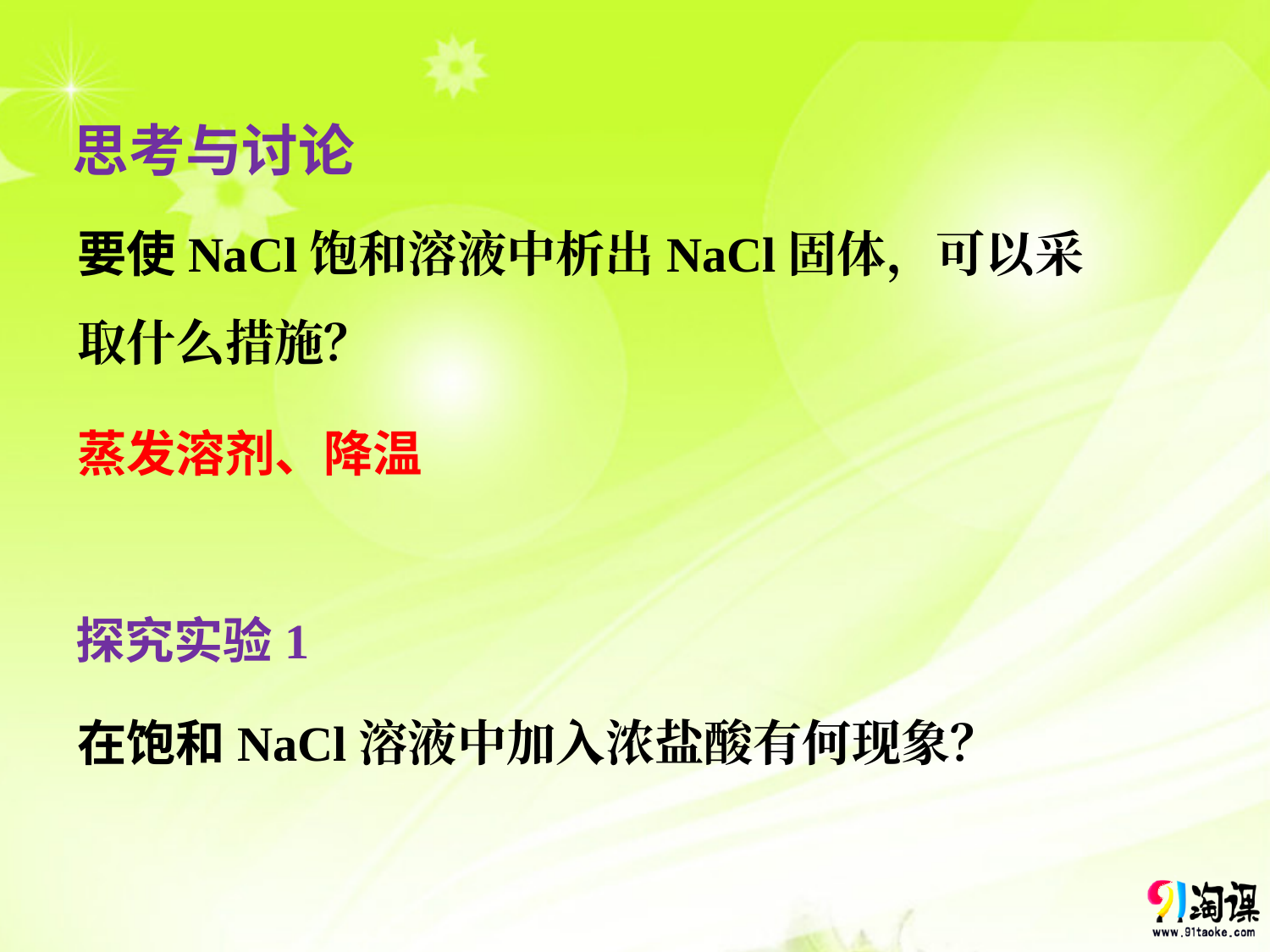

# 思考与讨论
要使NaCl饱和溶液中析出NaCl固体，可以采取什么措施？
蒸发溶剂、降温
探究实验1
在饱和NaCl溶液中加入浓盐酸有何现象？